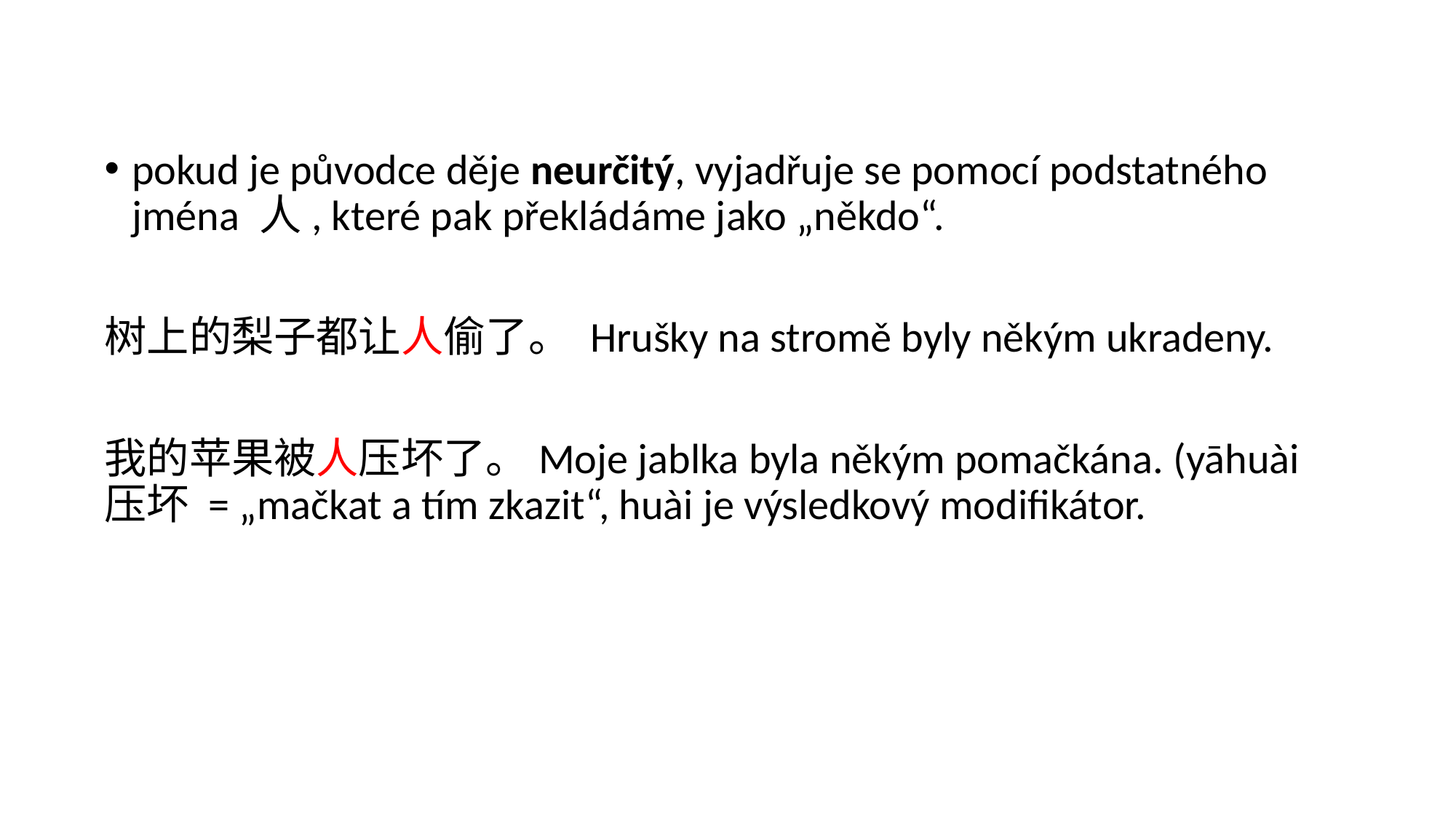

pokud je původce děje neurčitý, vyjadřuje se pomocí podstatného jména 人, které pak překládáme jako „někdo“.

树上的梨子都让人偷了。 Hrušky na stromě byly někým ukradeny.

我的苹果被人压坏了。Moje jablka byla někým pomačkána. (yāhuài压坏 = „mačkat a tím zkazit“, huài je výsledkový modifikátor.